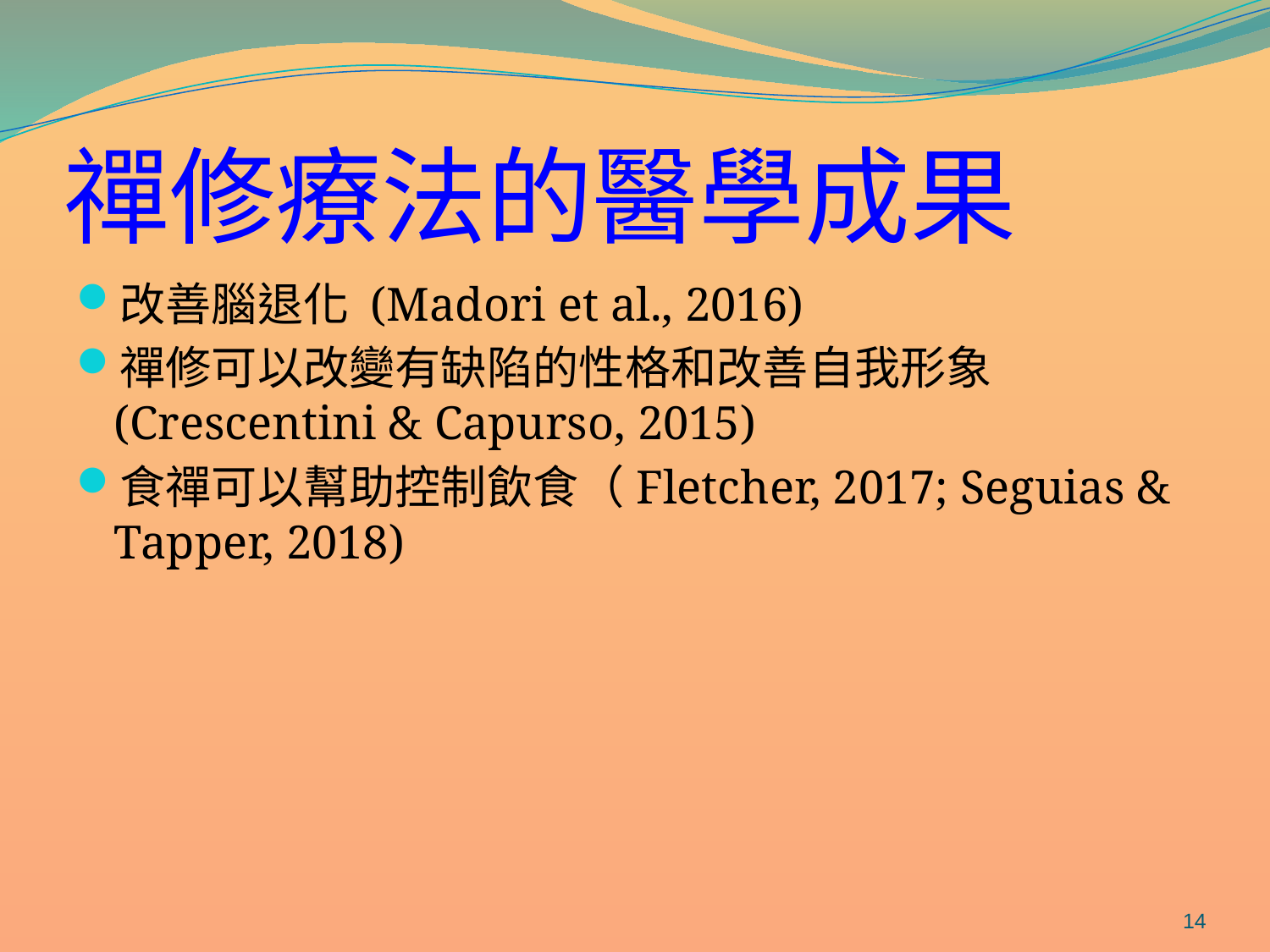

# 禪修療法的醫學成果
改善腦退化 (Madori et al., 2016)
禪修可以改變有缺陷的性格和改善自我形象(Crescentini & Capurso, 2015)
食禪可以幫助控制飲食（Fletcher, 2017; Seguias & Tapper, 2018)

14